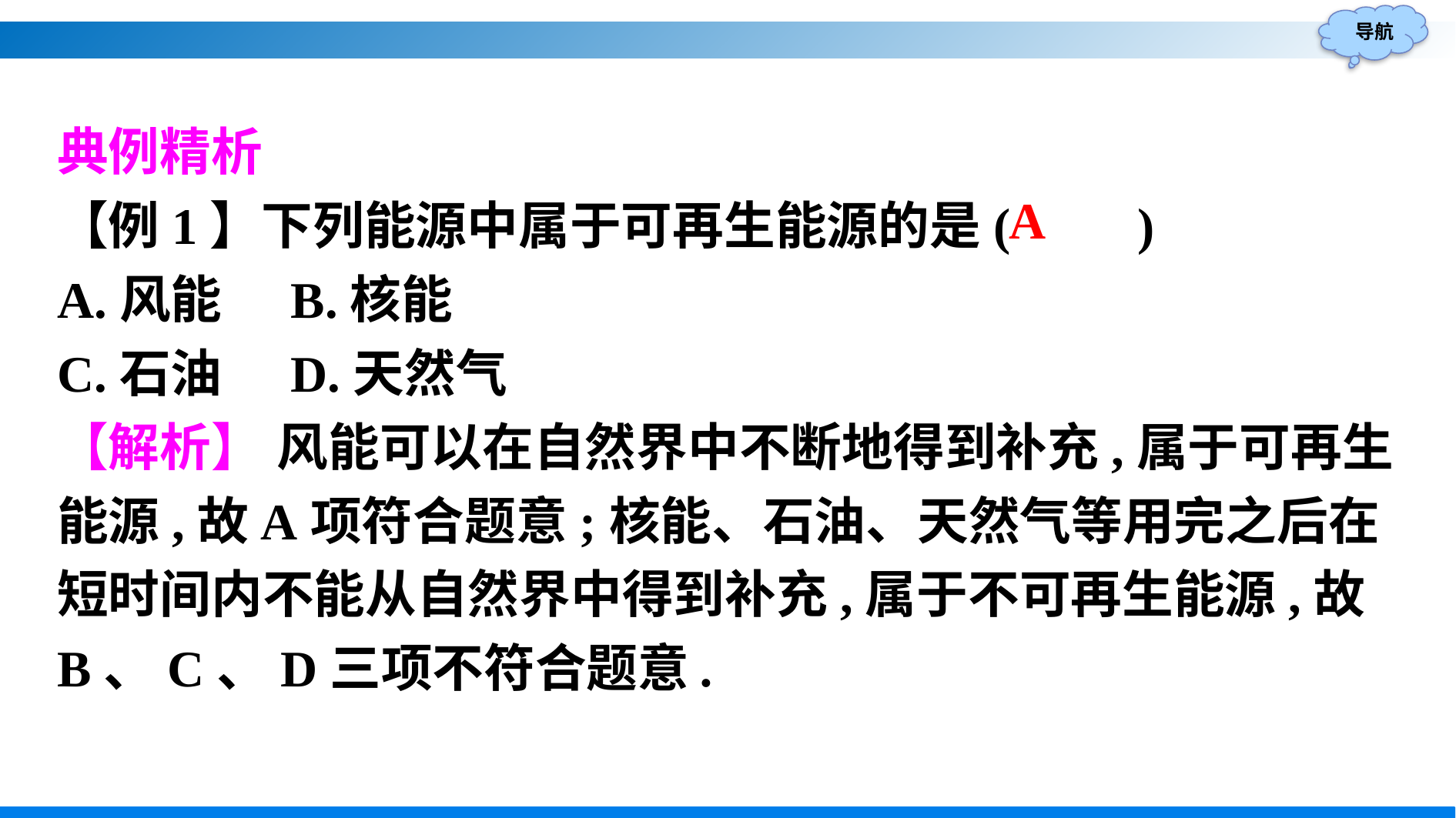

典例精析
【例1】下列能源中属于可再生能源的是(　　)
A.风能	B.核能
C.石油	D.天然气
【解析】 风能可以在自然界中不断地得到补充,属于可再生能源,故A项符合题意;核能、石油、天然气等用完之后在短时间内不能从自然界中得到补充,属于不可再生能源,故B、C、D三项不符合题意.
A